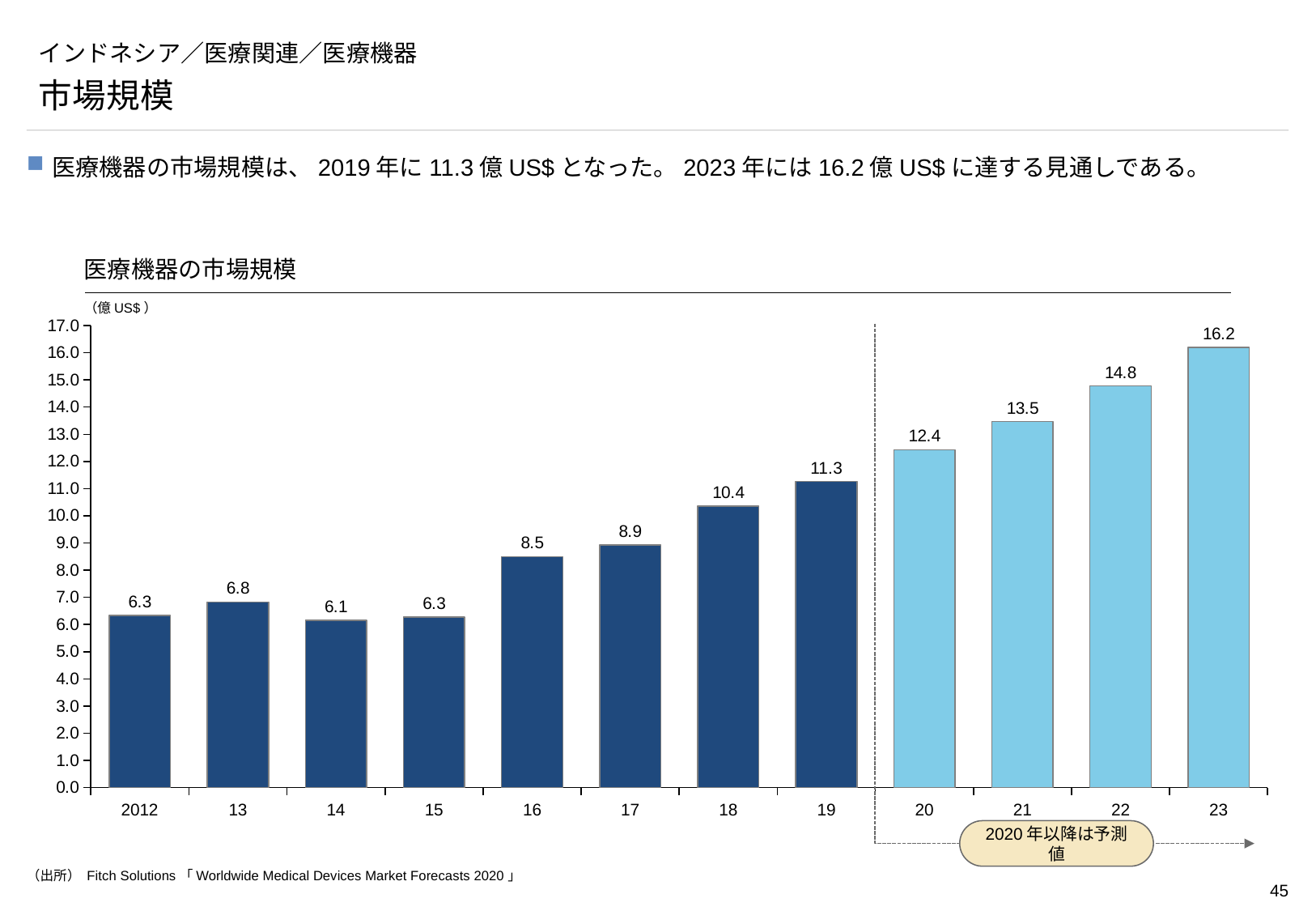

# インドネシア／医療関連／医療機器
市場規模
医療機器の市場規模は、2019年に11.3億US$となった。2023年には16.2億US$に達する見通しである。
医療機器の市場規模
（億US$）

### Chart

| Category |  |
|---|---|
2020年以降は予測値
2012
13
14
15
16
17
18
19
20
21
22
23
（出所） Fitch Solutions「Worldwide Medical Devices Market Forecasts 2020」